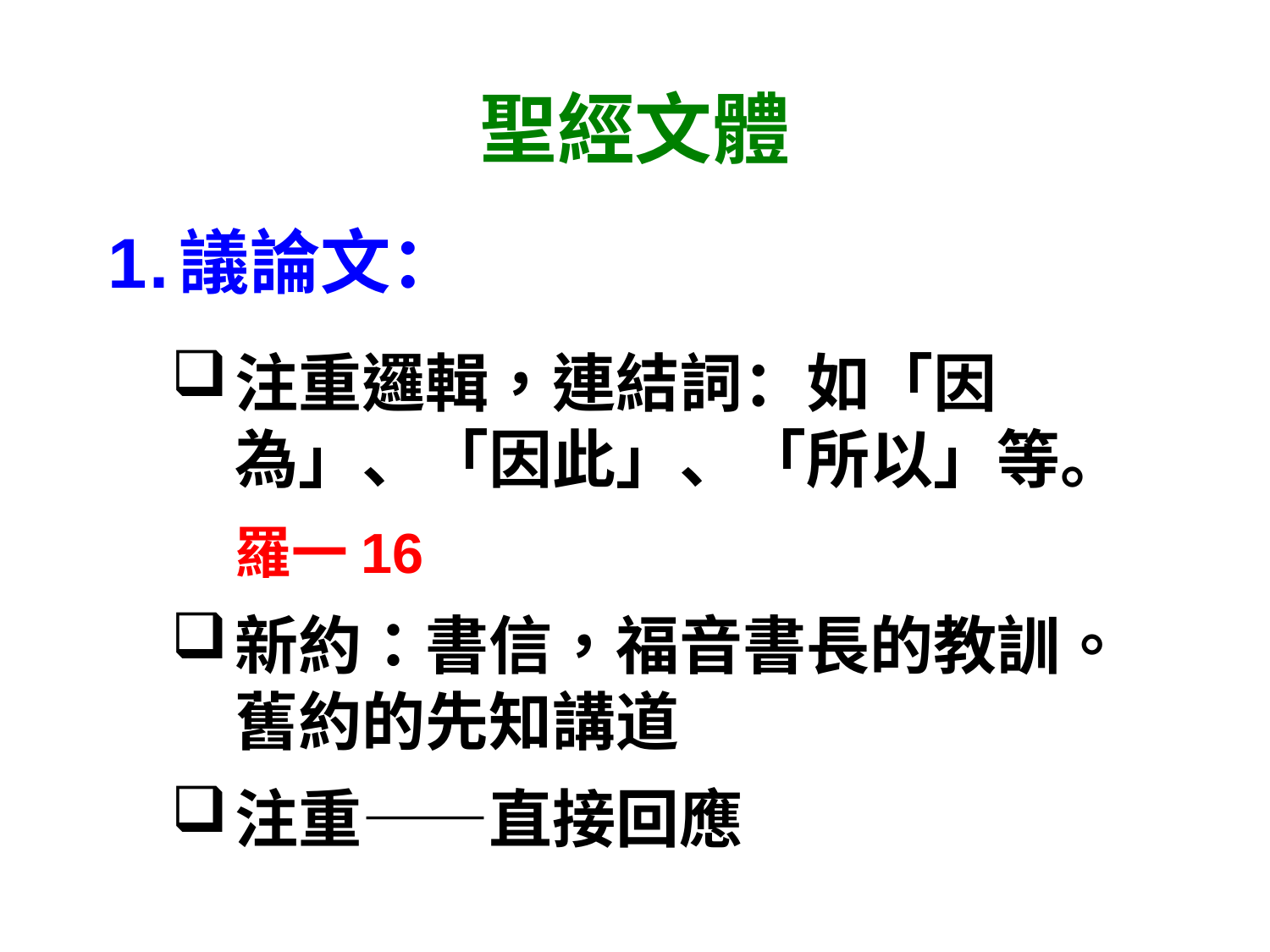

# 聖經文體
議論文：

注重邏輯，連結詞：如「因為」、「因此」、「所以」等。
羅一16
新約：書信，福音書長的教訓。舊約的先知講道
注重——直接回應